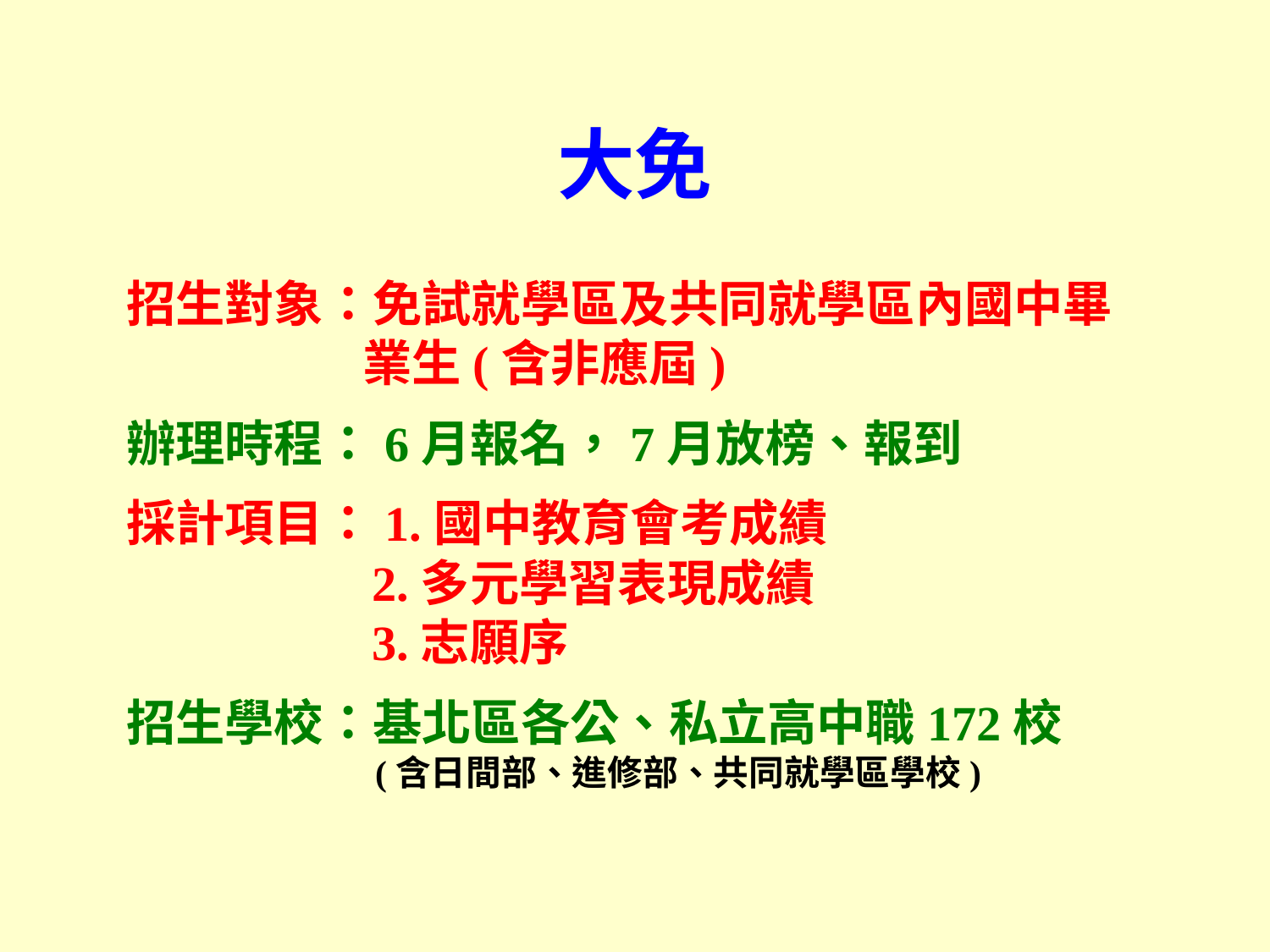

大免
招生對象：免試就學區及共同就學區內國中畢
                    業生(含非應屆)
辦理時程：6月報名，7月放榜、報到
採計項目：1.國中教育會考成績
                    2.多元學習表現成績
                    3.志願序
招生學校：基北區各公、私立高中職172校
                            (含日間部、進修部、共同就學區學校)